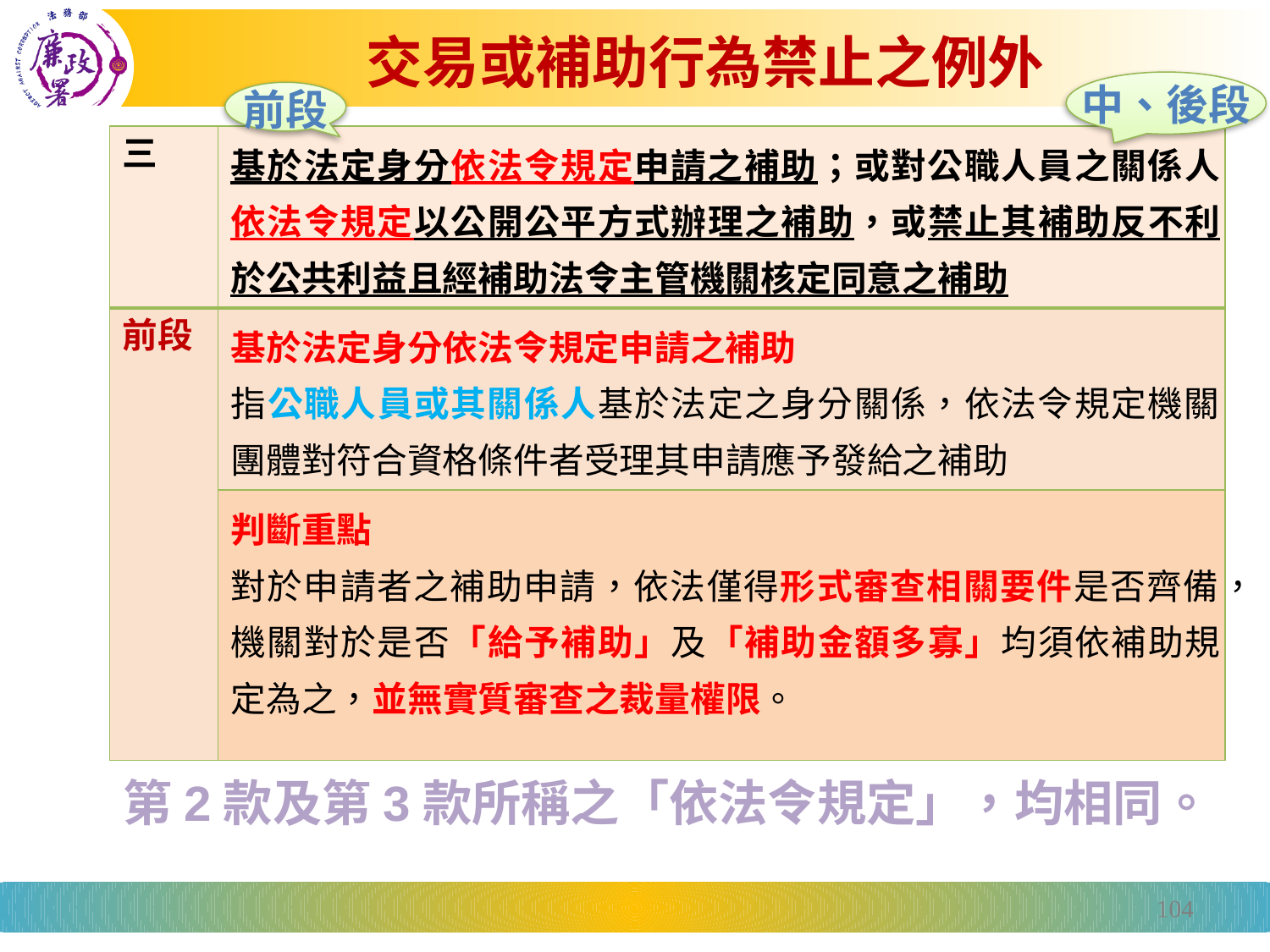

# 交易或補助行為禁止之例外

中、後段
前段

| 三 | 基於法定身分依法令規定申請之補助；或對公職人員之關係人依法令規定以公開公平方式辦理之補助，或禁止其補助反不利於公共利益且經補助法令主管機關核定同意之補助 |
| --- | --- |
| 前段 | 基於法定身分依法令規定申請之補助 指公職人員或其關係人基於法定之身分關係，依法令規定機關團體對符合資格條件者受理其申請應予發給之補助 |
|  | 判斷重點 對於申請者之補助申請，依法僅得形式審查相關要件是否齊備，機關對於是否「給予補助」及「補助金額多寡」均須依補助規定為之，並無實質審查之裁量權限。 |
第2款及第3款所稱之「依法令規定」，均相同。
104